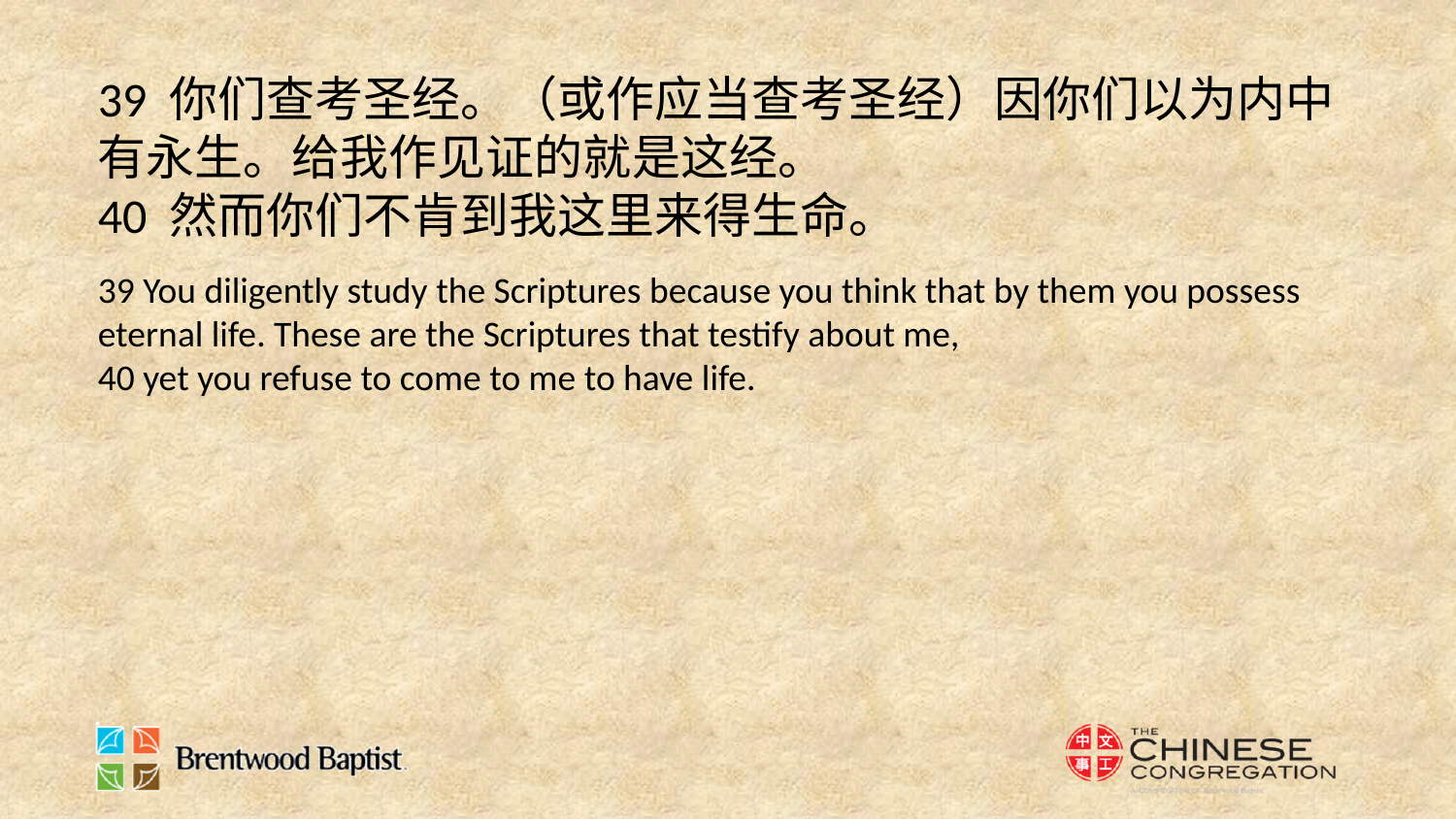

39 你们查考圣经。（或作应当查考圣经）因你们以为内中有永生。给我作见证的就是这经。
40 然而你们不肯到我这里来得生命。

39 You diligently study the Scriptures because you think that by them you possess eternal life. These are the Scriptures that testify about me,
40 yet you refuse to come to me to have life.